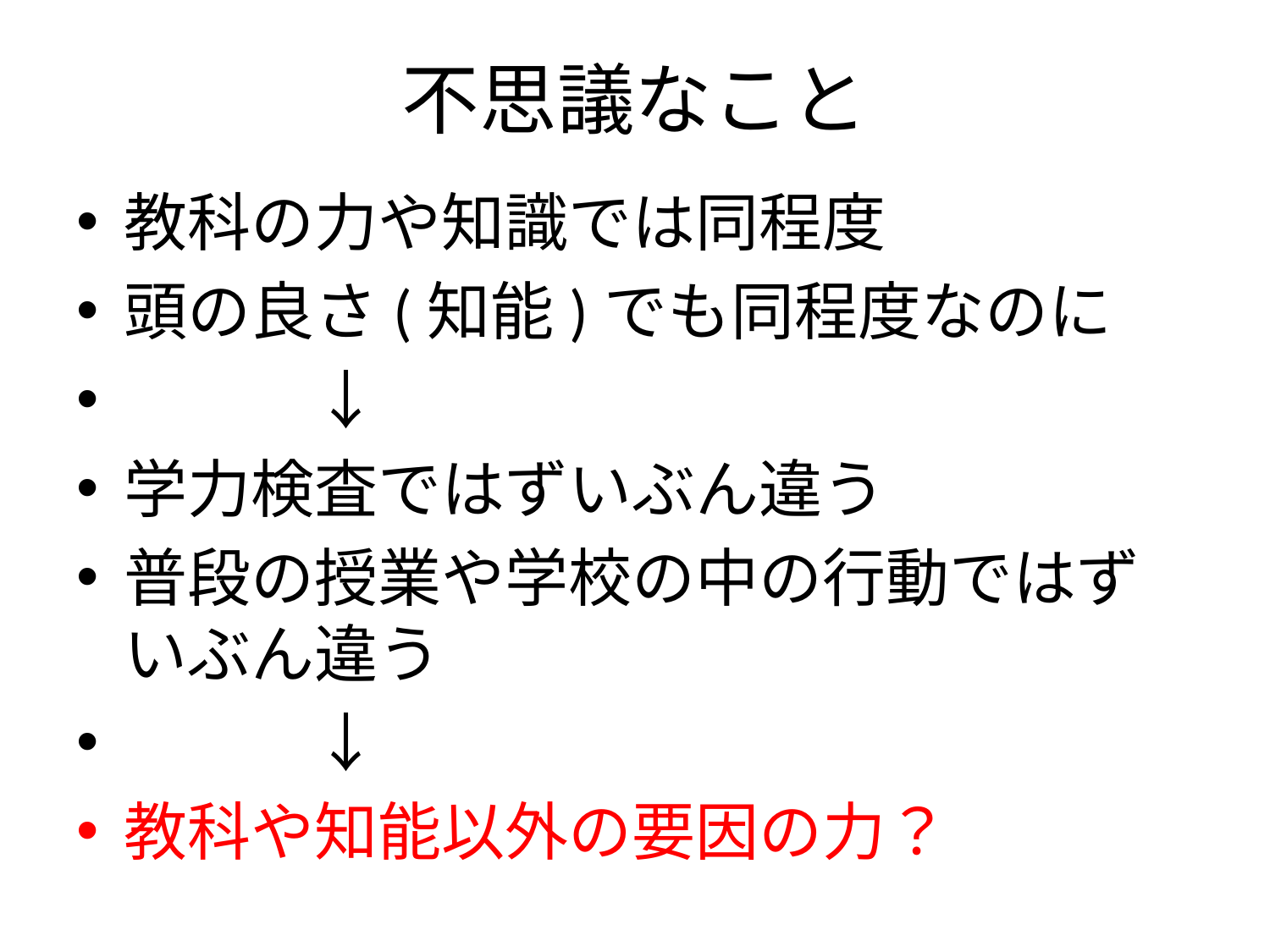

# 不思議なこと
教科の力や知識では同程度
頭の良さ(知能)でも同程度なのに
　　　↓
学力検査ではずいぶん違う
普段の授業や学校の中の行動ではずいぶん違う
　　　↓
教科や知能以外の要因の力？